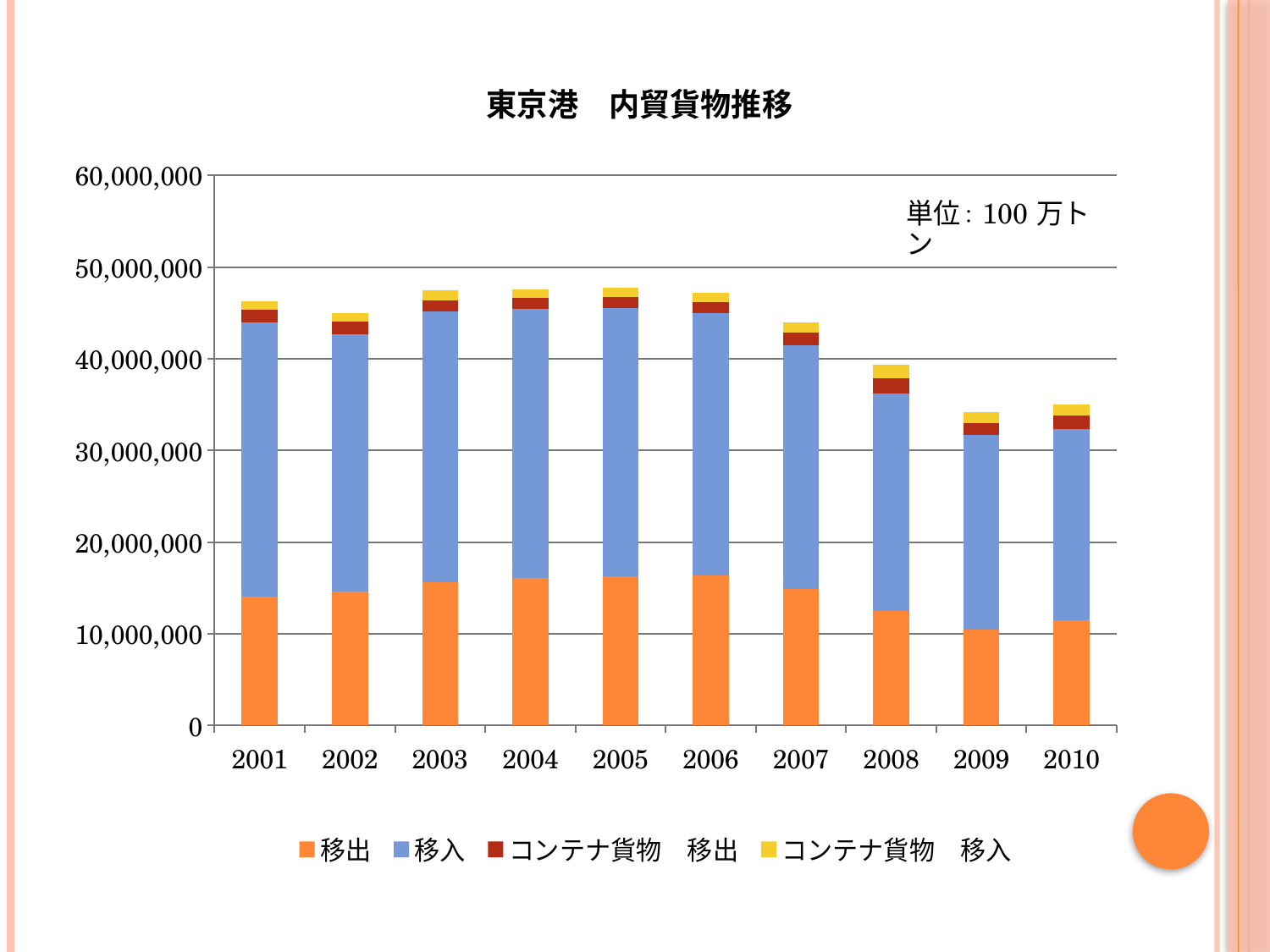

### Chart: 東京港　内貿貨物推移

| Category |  |  |  |  |
|---|---|---|---|---|
| 2001 | 14035398.0 | 29956317.0 | 1339115.0 | 915202.0 |
| 2002 | 14583008.0 | 28126845.0 | 1346666.0 | 962428.0 |
| 2003 | 15645024.0 | 29499664.0 | 1275948.0 | 1028965.0 |
| 2004 | 16073002.0 | 29399250.0 | 1192223.0 | 945256.0 |
| 2005 | 16235169.0 | 29287882.0 | 1222191.0 | 975770.0 |
| 2006 | 16334889.0 | 28618053.0 | 1247392.0 | 988369.0 |
| 2007 | 14933988.0 | 26583671.0 | 1337473.0 | 1148437.0 |
| 2008 | 12454979.0 | 23782634.0 | 1666856.0 | 1428827.0 |
| 2009 | 10475523.0 | 21253560.0 | 1248452.0 | 1228169.0 |
| 2010 | 11433356.0 | 20932227.0 | 1410511.0 | 1245648.0 |